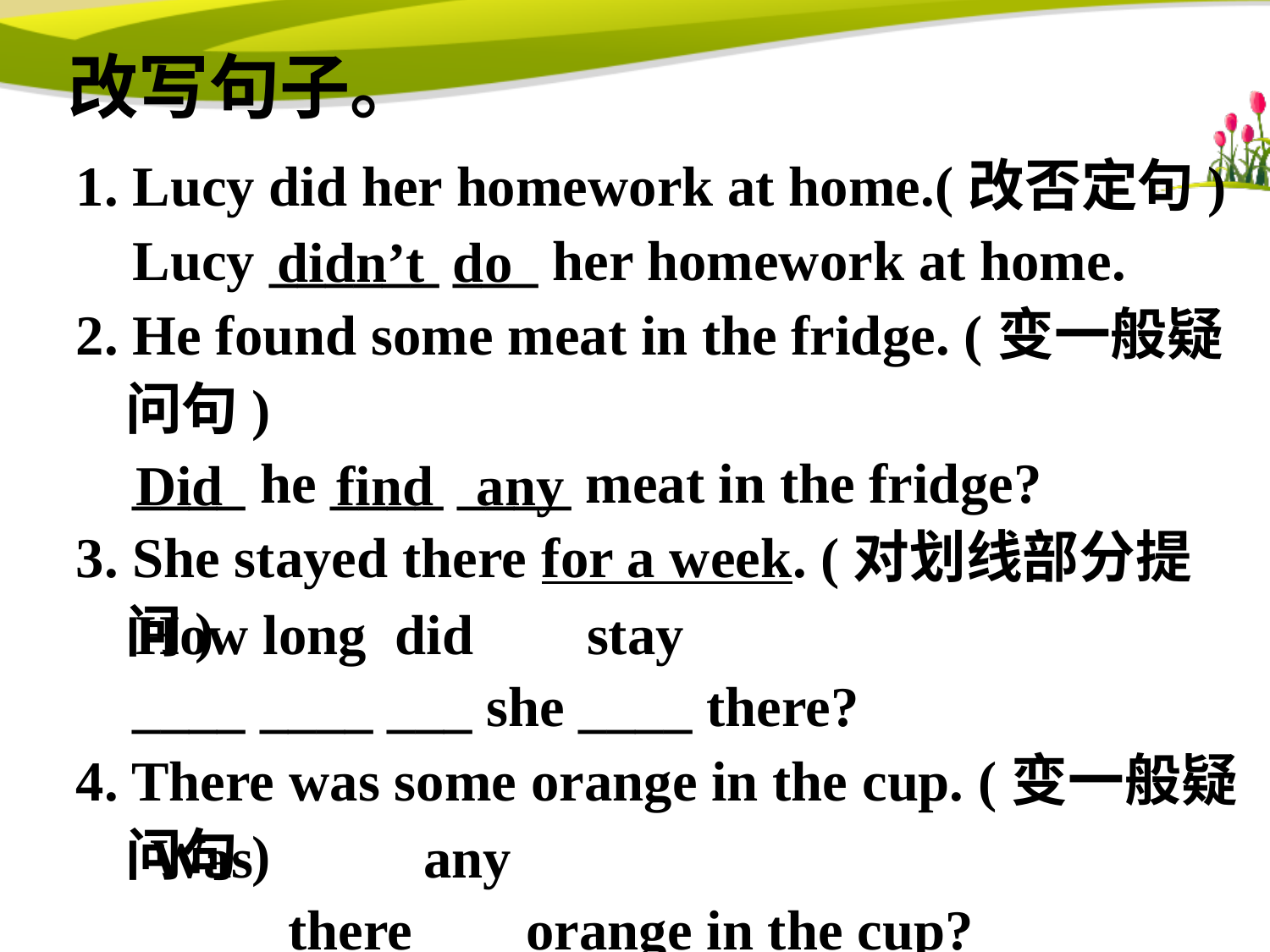

改写句子。
1. Lucy did her homework at home.(改否定句)
    Lucy ______ ___ her homework at home.
2. He found some meat in the fridge. (变一般疑问句)
    ____ he ____ ____ meat in the fridge?
3. She stayed there for a week. (对划线部分提问)
    ____ ____ ___ she ____ there?
4. There was some orange in the cup. (变一般疑问句)
    _____ there ___ orange in the cup?
            didn’t  do

  Did        find   any

  How long  did        stay

   Was            any